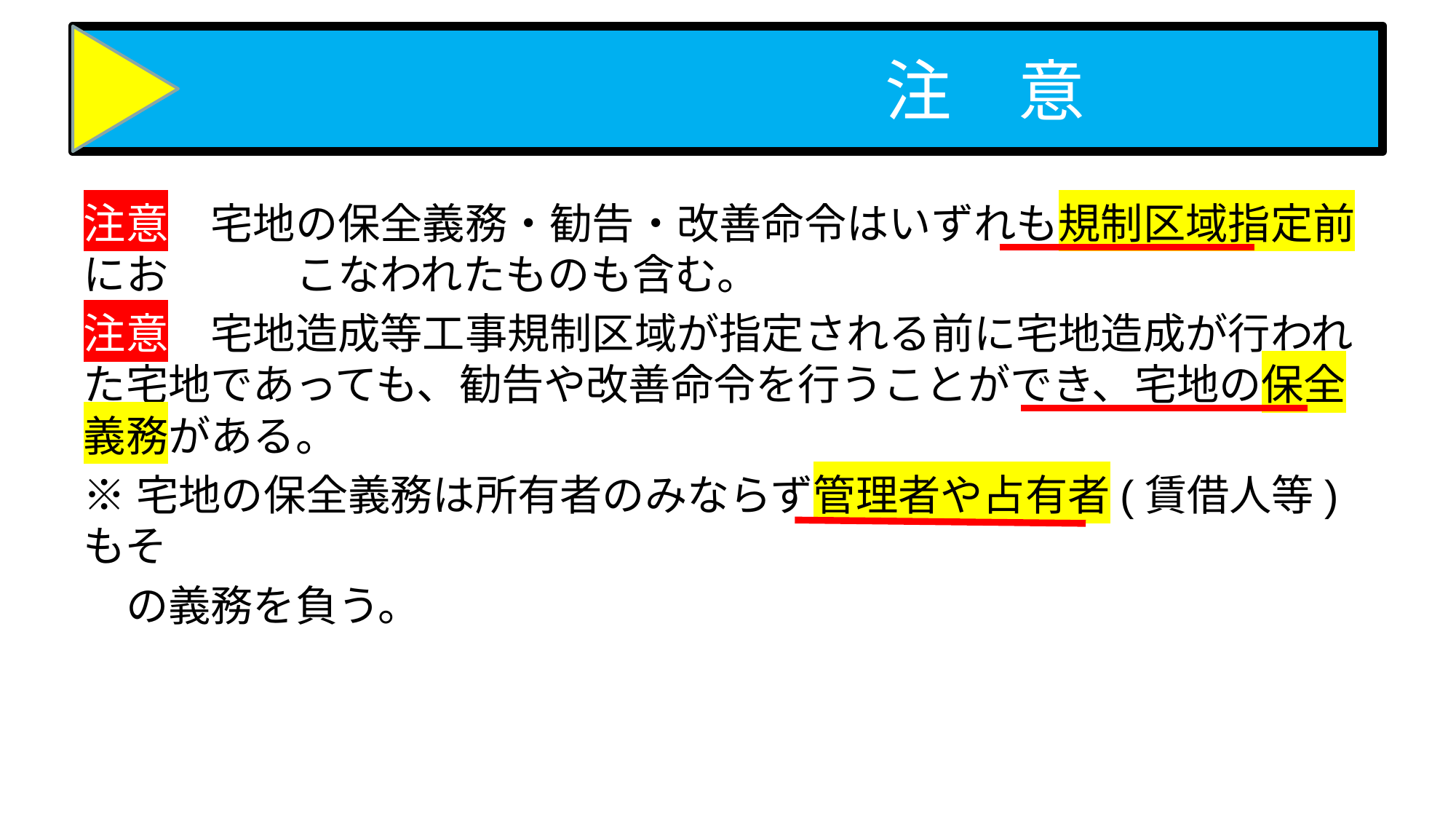

# 注　意

注意　宅地の保全義務・勧告・改善命令はいずれも規制区域指定前にお　　　こなわれたものも含む。
注意　宅地造成等工事規制区域が指定される前に宅地造成が行われた宅地であっても、勧告や改善命令を行うことができ、宅地の保全義務がある。
※宅地の保全義務は所有者のみならず管理者や占有者(賃借人等)もそ
　の義務を負う。